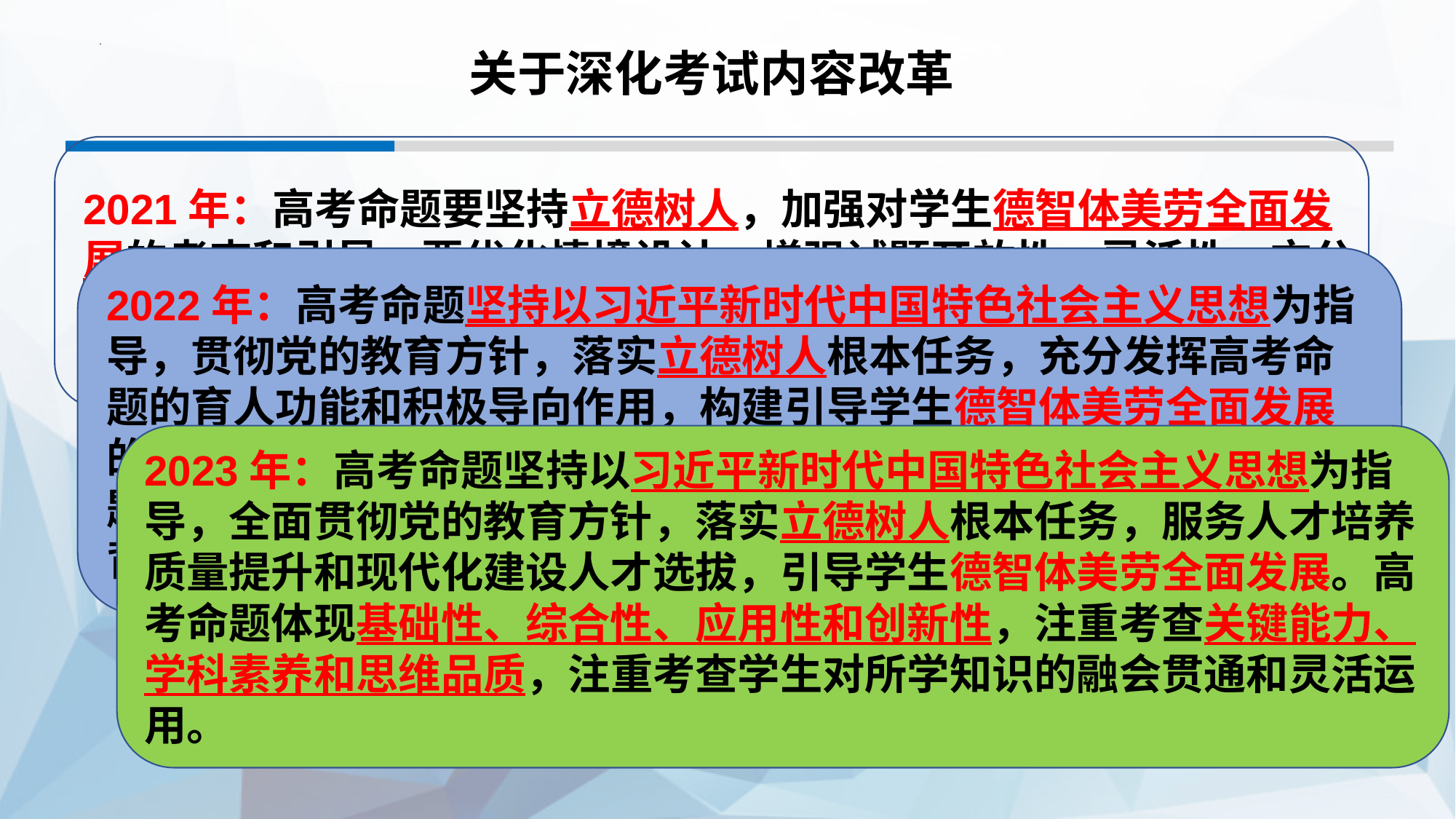

关于深化考试内容改革

2021年：高考命题要坚持立德树人，加强对学生德智体美劳全面发展的考查和引导。要优化情境设计，增强试题开放性、灵活性，充分发挥高考命题的育人功能和积极导向作用，引导减少死记硬背和“机械刷题”现象。
2022年：高考命题坚持以习近平新时代中国特色社会主义思想为指导，贯彻党的教育方针，落实立德树人根本任务，充分发挥高考命题的育人功能和积极导向作用，构建引导学生德智体美劳全面发展的考试内容体系。依据高校人才选拔要求和国家课程标准，优化试题呈现方式，加强对关键能力和学科素养的考查，引导减少死记硬背和“机械刷题”现象。
2023年：高考命题坚持以习近平新时代中国特色社会主义思想为指导，全面贯彻党的教育方针，落实立德树人根本任务，服务人才培养质量提升和现代化建设人才选拔，引导学生德智体美劳全面发展。高考命题体现基础性、综合性、应用性和创新性，注重考查关键能力、学科素养和思维品质，注重考查学生对所学知识的融会贯通和灵活运用。